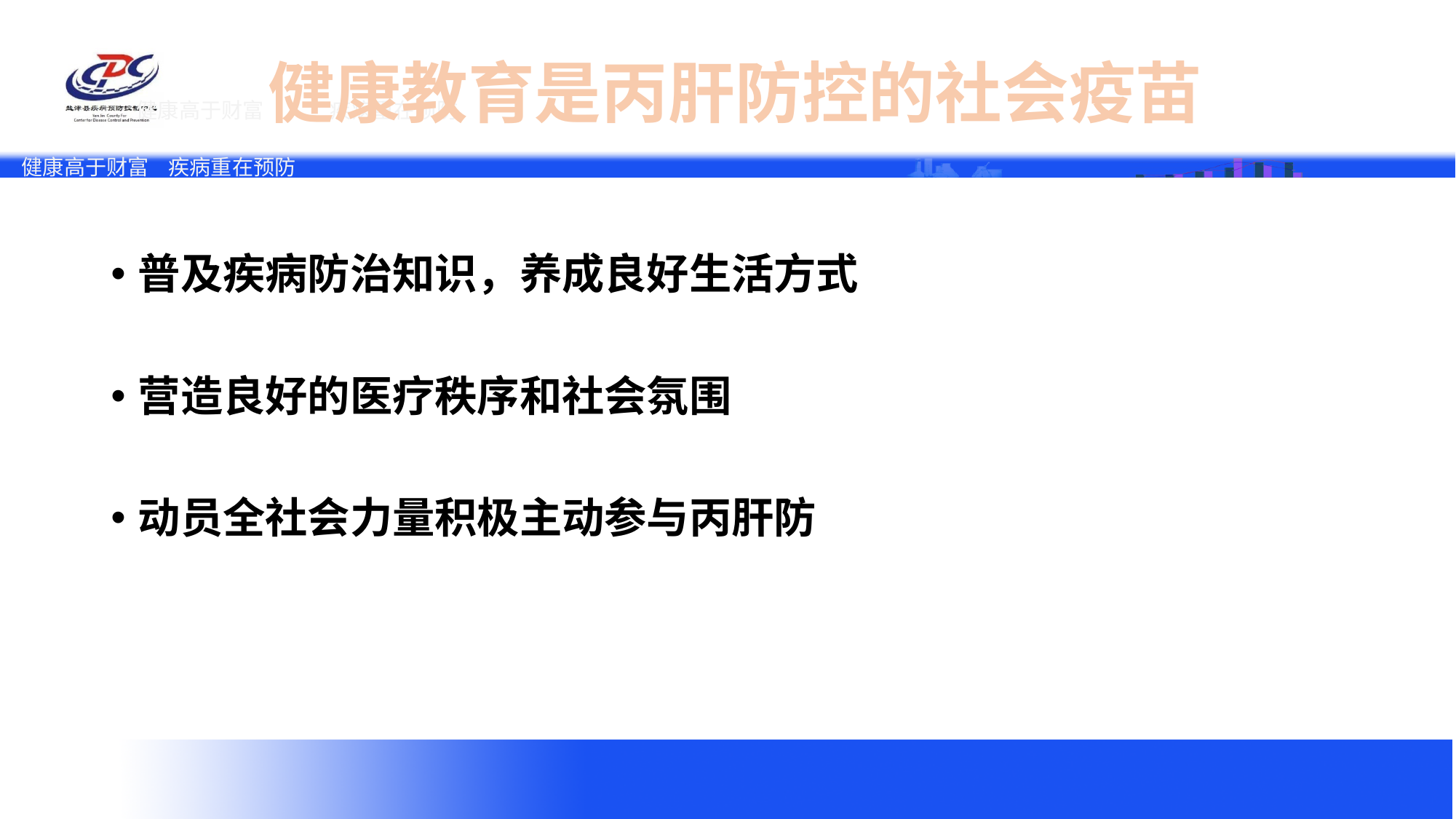

# 健康教育是丙肝防控的社会疫苗

普及疾病防治知识，养成良好生活方式

营造良好的医疗秩序和社会氛围

动员全社会力量积极主动参与丙肝防